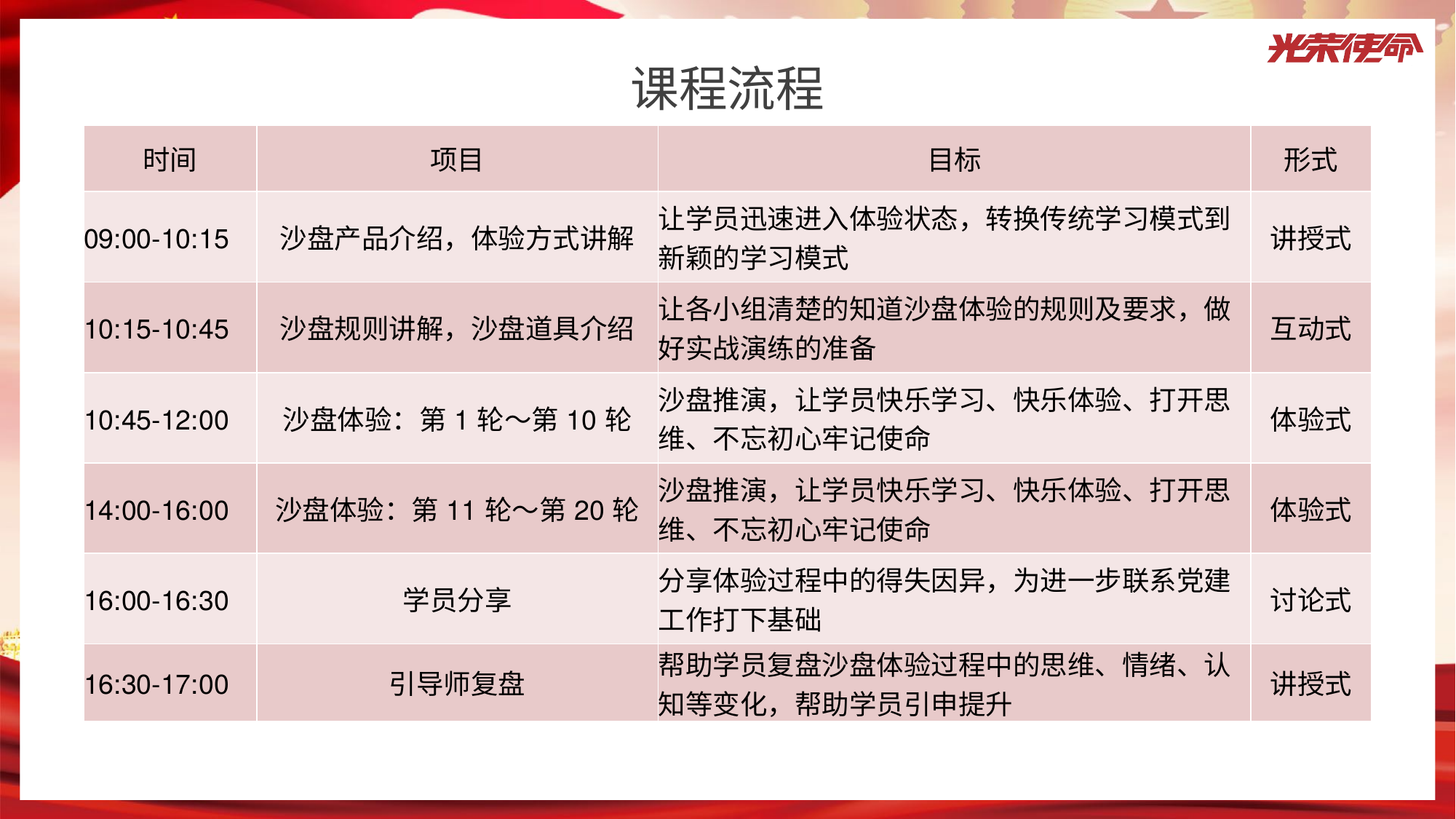

课程流程
| 时间 | 项目 | 目标 | 形式 |
| --- | --- | --- | --- |
| 09:00-10:15 | 沙盘产品介绍，体验方式讲解 | 让学员迅速进入体验状态，转换传统学习模式到新颖的学习模式 | 讲授式 |
| 10:15-10:45 | 沙盘规则讲解，沙盘道具介绍 | 让各小组清楚的知道沙盘体验的规则及要求，做好实战演练的准备 | 互动式 |
| 10:45-12:00 | 沙盘体验：第1轮～第10轮 | 沙盘推演，让学员快乐学习、快乐体验、打开思维、不忘初心牢记使命 | 体验式 |
| 14:00-16:00 | 沙盘体验：第11轮～第20轮 | 沙盘推演，让学员快乐学习、快乐体验、打开思维、不忘初心牢记使命 | 体验式 |
| 16:00-16:30 | 学员分享 | 分享体验过程中的得失因异，为进一步联系党建工作打下基础 | 讨论式 |
| 16:30-17:00 | 引导师复盘 | 帮助学员复盘沙盘体验过程中的思维、情绪、认知等变化，帮助学员引申提升 | 讲授式 |